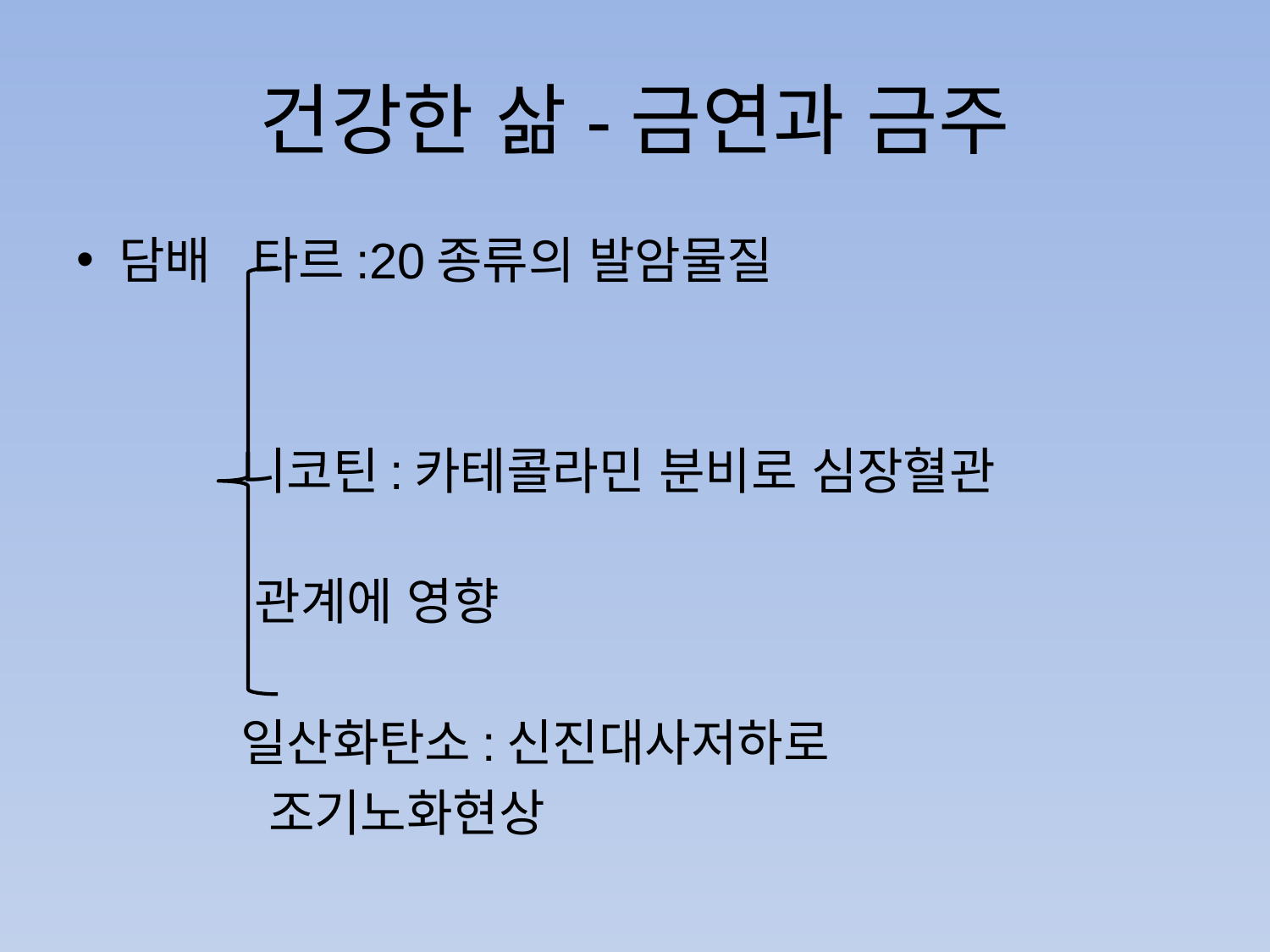

# 건강한 삶-금연과 금주
담배   타르:20종류의 발암물질

           니코틴:카테콜라민 분비로 심장혈관
            관계에 영향

           일산화탄소:신진대사저하로
             조기노화현상